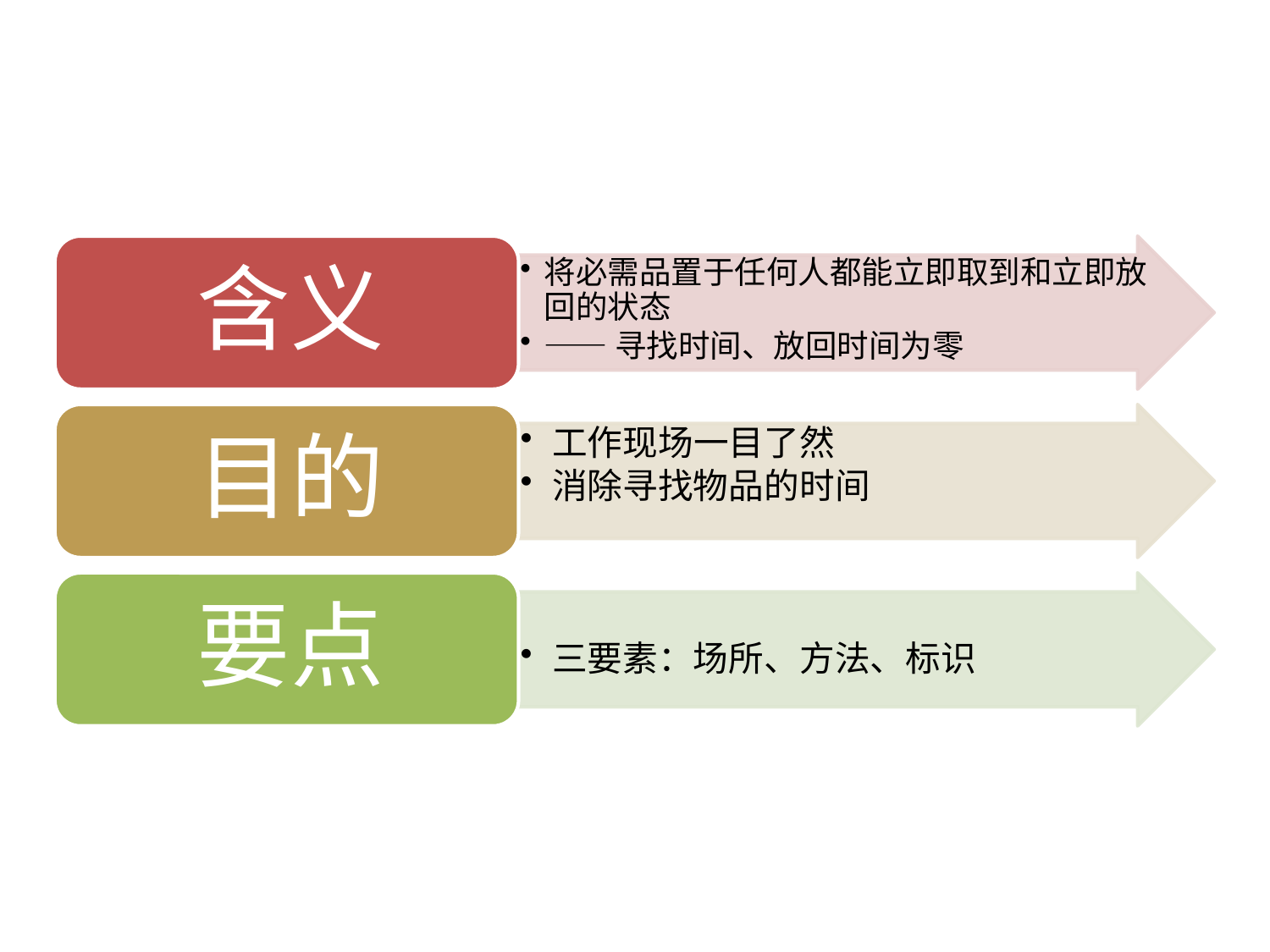

将必需品置于任何人都能立即取到和立即放回的状态
——寻找时间、放回时间为零
含义
工作现场一目了然
消除寻找物品的时间
目的

三要素：场所、方法、标识

要点